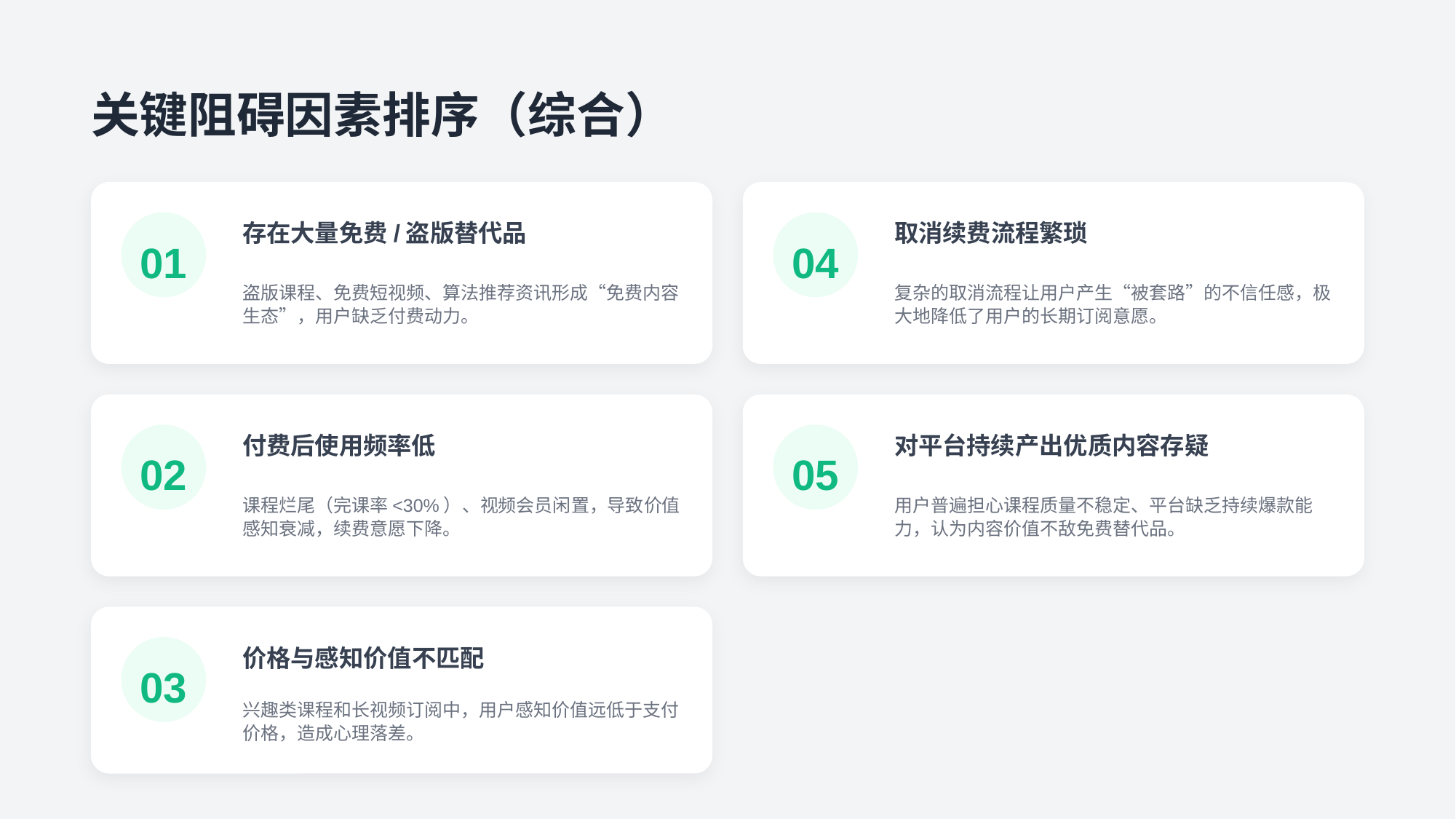

关键阻碍因素排序（综合）

存在大量免费/盗版替代品
取消续费流程繁琐

01
04
盗版课程、免费短视频、算法推荐资讯形成“免费内容生态”，用户缺乏付费动力。
复杂的取消流程让用户产生“被套路”的不信任感，极大地降低了用户的长期订阅意愿。

付费后使用频率低
对平台持续产出优质内容存疑

02
05
课程烂尾（完课率<30%）、视频会员闲置，导致价值感知衰减，续费意愿下降。
用户普遍担心课程质量不稳定、平台缺乏持续爆款能力，认为内容价值不敌免费替代品。

价格与感知价值不匹配

03
兴趣类课程和长视频订阅中，用户感知价值远低于支付价格，造成心理落差。